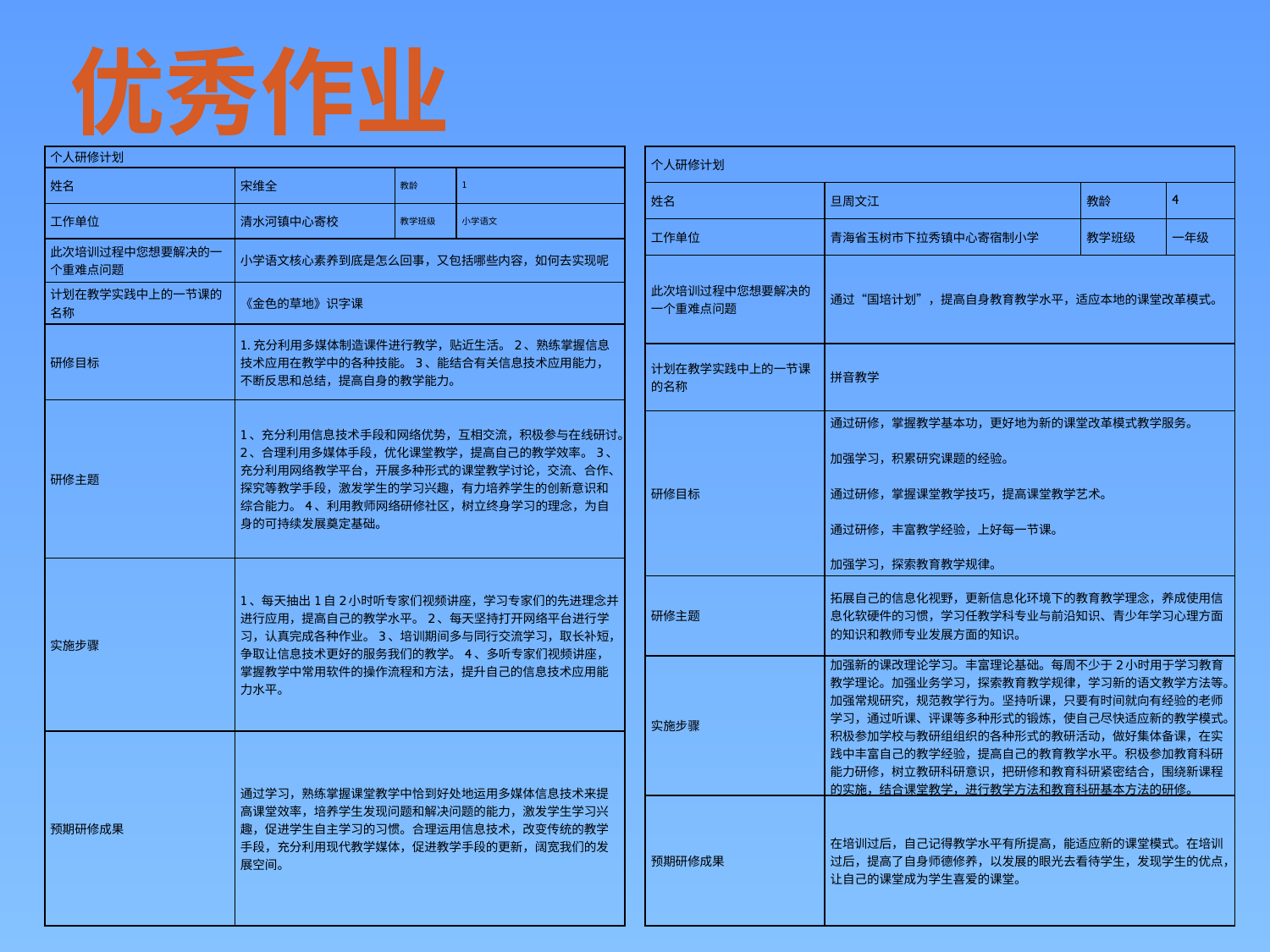

优秀作业
| 个人研修计划 |  |  |  |
| --- | --- | --- | --- |
| 姓名 | 宋维全 | 教龄 | 1 |
| 工作单位 | 清水河镇中心寄校 | 教学班级 | 小学语文 |
| 此次培训过程中您想要解决的一个重难点问题 | 小学语文核心素养到底是怎么回事，又包括哪些内容，如何去实现呢 |  |  |
| 计划在教学实践中上的一节课的名称 | 《金色的草地》识字课 |  |  |
| 研修目标 | 1.充分利用多媒体制造课件进行教学，贴近生活。2、熟练掌握信息技术应用在教学中的各种技能。3、能结合有关信息技术应用能力，不断反思和总结，提高自身的教学能力。 |  |  |
| 研修主题 | 1、充分利用信息技术手段和网络优势，互相交流，积极参与在线研讨。2、合理利用多媒体手段，优化课堂教学，提高自己的教学效率。3、充分利用网络教学平台，开展多种形式的课堂教学讨论，交流、合作、探究等教学手段，激发学生的学习兴趣，有力培养学生的创新意识和综合能力。4、利用教师网络研修社区，树立终身学习的理念，为自身的可持续发展奠定基础。 |  |  |
| 实施步骤 | 1、每天抽出1自2小时听专家们视频讲座，学习专家们的先进理念并进行应用，提高自己的教学水平。2、每天坚持打开网络平台进行学习，认真完成各种作业。3、培训期间多与同行交流学习，取长补短，争取让信息技术更好的服务我们的教学。4、多听专家们视频讲座，掌握教学中常用软件的操作流程和方法，提升自己的信息技术应用能力水平。 |  |  |
| 预期研修成果 | 通过学习，熟练掌握课堂教学中恰到好处地运用多媒体信息技术来提高课堂效率，培养学生发现问题和解决问题的能力，激发学生学习兴趣，促进学生自主学习的习惯。合理运用信息技术，改变传统的教学手段，充分利用现代教学媒体，促进教学手段的更新，阔宽我们的发展空间。 |  |  |
| 个人研修计划 |  |  |  |
| --- | --- | --- | --- |
| 姓名 | 旦周文江 | 教龄 | 4 |
| 工作单位 | 青海省玉树市下拉秀镇中心寄宿制小学 | 教学班级 | 一年级 |
| 此次培训过程中您想要解决的一个重难点问题 | 通过“国培计划”，提高自身教育教学水平，适应本地的课堂改革模式。 |  |  |
| 计划在教学实践中上的一节课的名称 | 拼音教学 |  |  |
| 研修目标 | 通过研修，掌握教学基本功，更好地为新的课堂改革模式教学服务。 加强学习，积累研究课题的经验。 通过研修，掌握课堂教学技巧，提高课堂教学艺术。 通过研修，丰富教学经验，上好每一节课。 加强学习，探索教育教学规律。 |  |  |
| 研修主题 | 拓展自己的信息化视野，更新信息化环境下的教育教学理念，养成使用信息化软硬件的习惯，学习任教学科专业与前沿知识、青少年学习心理方面的知识和教师专业发展方面的知识。 |  |  |
| 实施步骤 | 加强新的课改理论学习。丰富理论基础。每周不少于2小时用于学习教育教学理论。加强业务学习，探索教育教学规律，学习新的语文教学方法等。加强常规研究，规范教学行为。坚持听课，只要有时间就向有经验的老师学习，通过听课、评课等多种形式的锻炼，使自己尽快适应新的教学模式。积极参加学校与教研组组织的各种形式的教研活动，做好集体备课，在实践中丰富自己的教学经验，提高自己的教育教学水平。积极参加教育科研能力研修，树立教研科研意识，把研修和教育科研紧密结合，围绕新课程的实施，结合课堂教学，进行教学方法和教育科研基本方法的研修。 |  |  |
| 预期研修成果 | 在培训过后，自己记得教学水平有所提高，能适应新的课堂模式。在培训过后，提高了自身师德修养，以发展的眼光去看待学生，发现学生的优点，让自己的课堂成为学生喜爱的课堂。 |  |  |